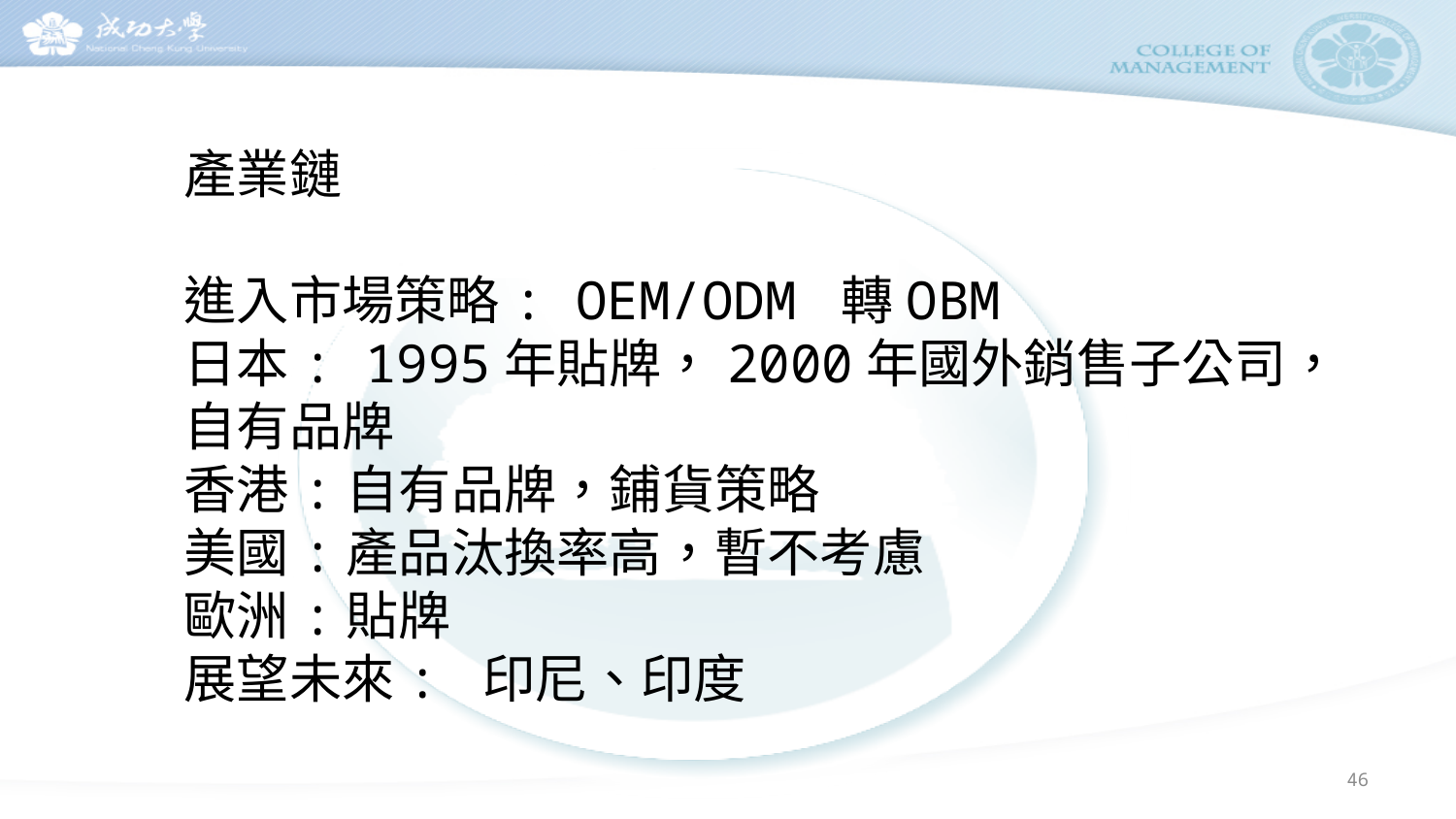

產業鏈

進入市場策略: OEM/ODM 轉OBM
日本: 1995年貼牌，2000年國外銷售子公司，自有品牌
香港:自有品牌，鋪貨策略
美國:產品汰換率高，暫不考慮
歐洲:貼牌
展望未來: 印尼、印度

46